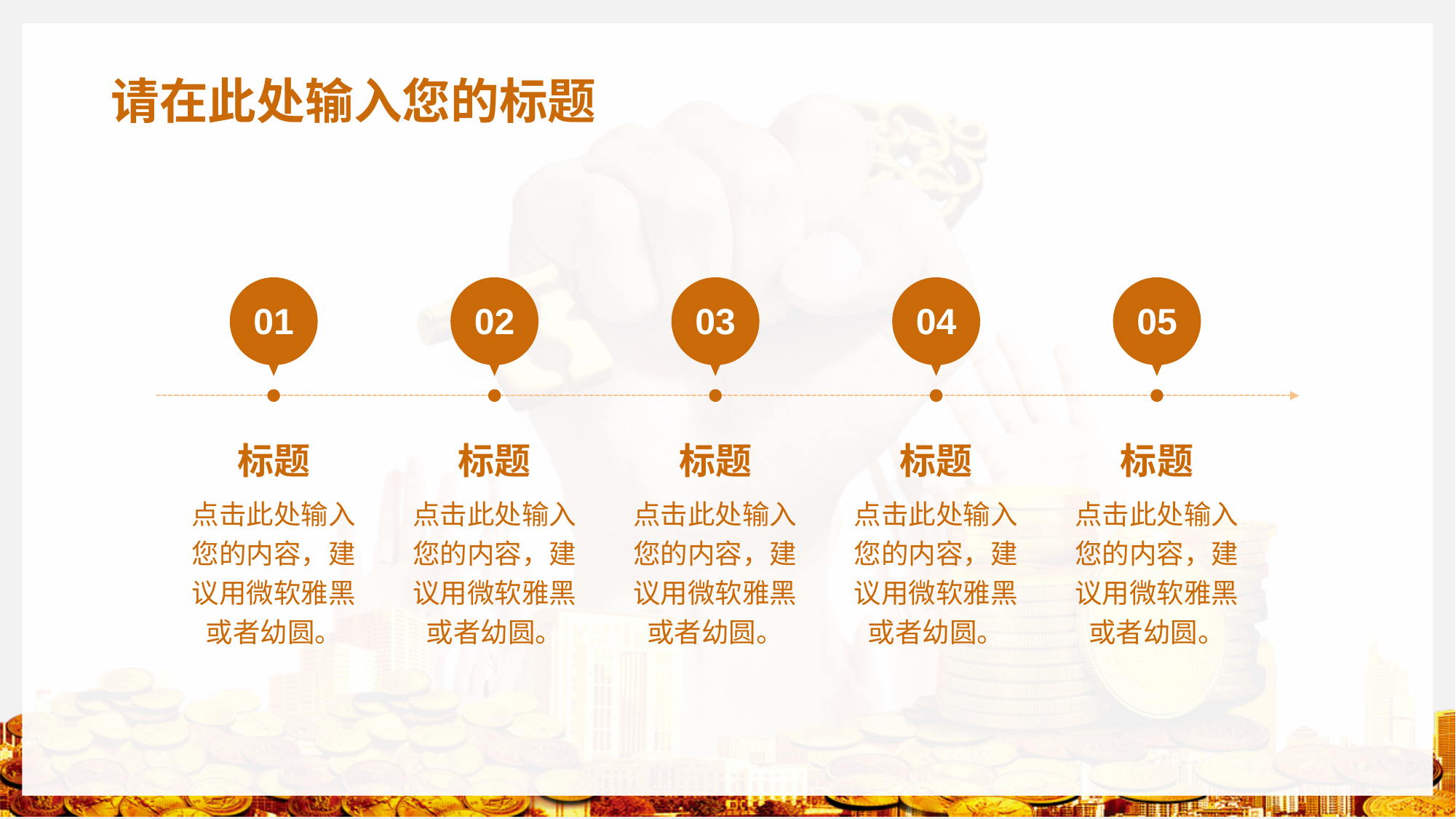

# 请在此处输入您的标题
01
02
03
04
05
标题
标题
标题
标题
标题
点击此处输入您的内容，建议用微软雅黑或者幼圆。
点击此处输入您的内容，建议用微软雅黑或者幼圆。
点击此处输入您的内容，建议用微软雅黑或者幼圆。
点击此处输入您的内容，建议用微软雅黑或者幼圆。
点击此处输入您的内容，建议用微软雅黑或者幼圆。